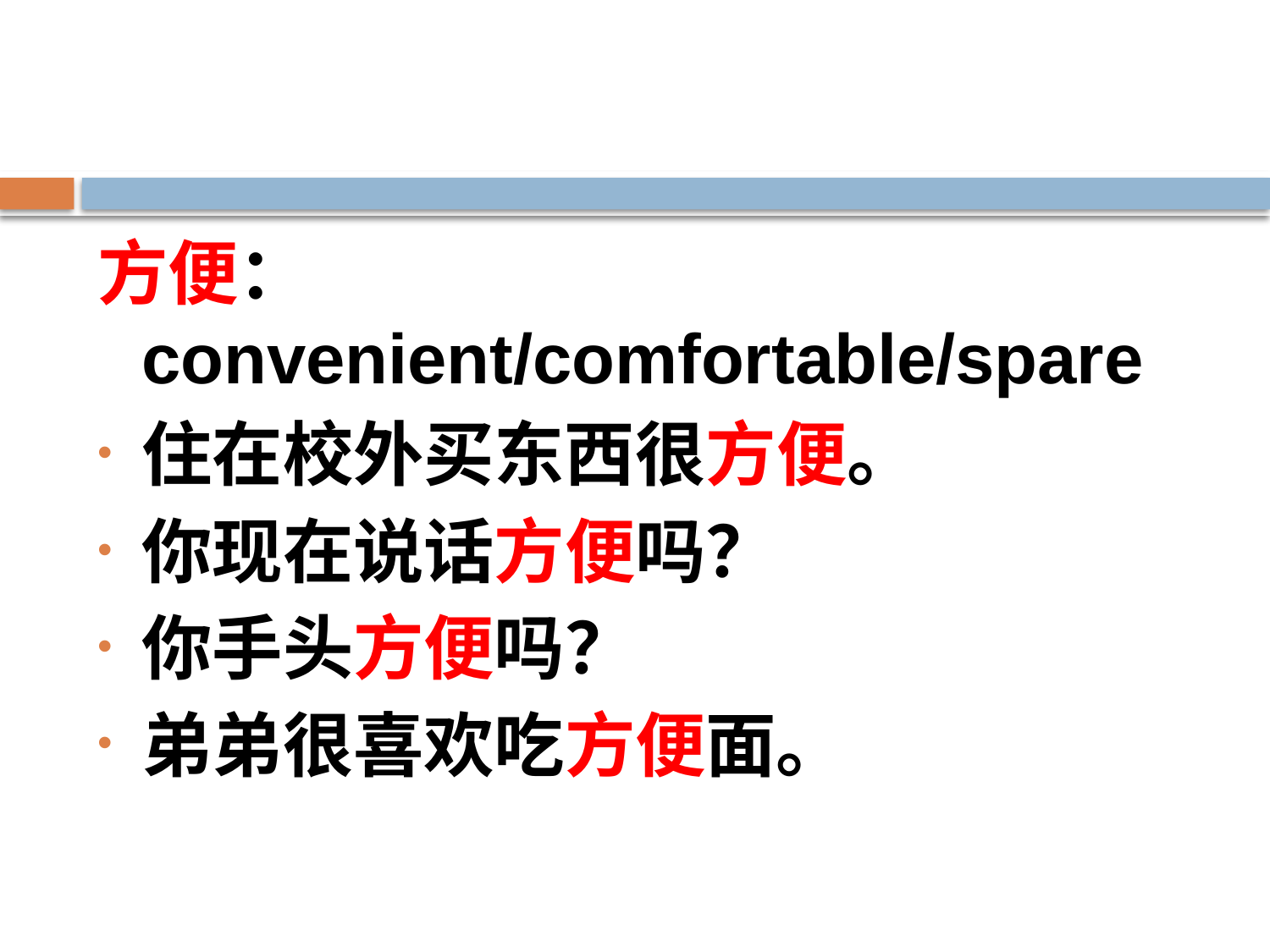

方便： convenient/comfortable/spare
住在校外买东西很方便。
你现在说话方便吗？
你手头方便吗？
弟弟很喜欢吃方便面。